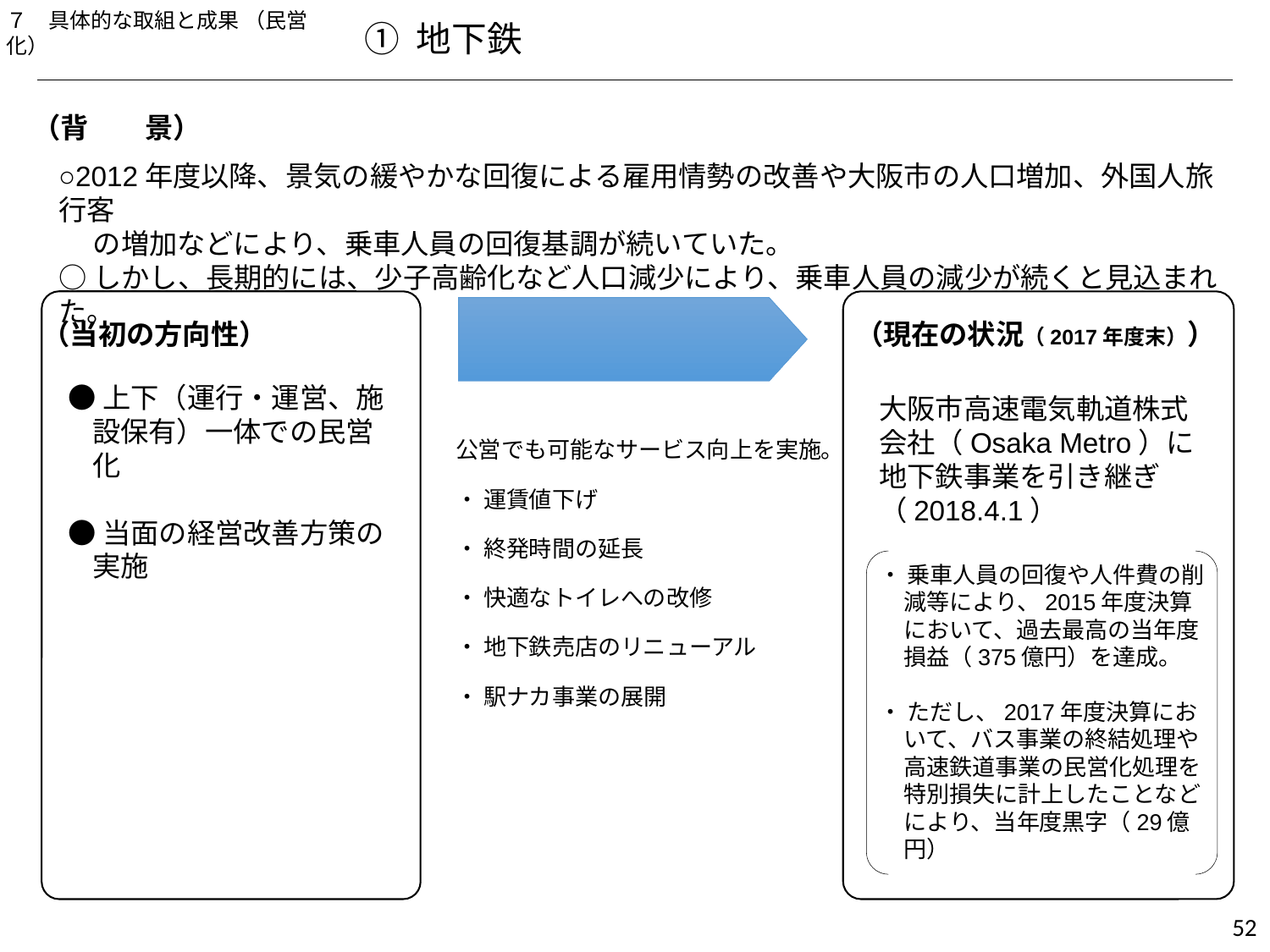

７　具体的な取組と成果 （民営化）
① 地下鉄
（背　　景）
○2012年度以降、景気の緩やかな回復による雇用情勢の改善や大阪市の人口増加、外国人旅行客
　 の増加などにより、乗車人員の回復基調が続いていた。
○しかし、長期的には、少子高齢化など人口減少により、乗車人員の減少が続くと見込まれた。

（現在の状況（2017年度末））
（当初の方向性）
●上下（運行・運営、施設保有）一体での民営化

●当面の経営改善方策の実施
大阪市高速電気軌道株式会社（Osaka Metro）に地下鉄事業を引き継ぎ（2018.4.1）

・ 乗車人員の回復や人件費の削減等により、2015年度決算において、過去最高の当年度損益（375億円）を達成。

・ ただし、2017年度決算において、バス事業の終結処理や高速鉄道事業の民営化処理を特別損失に計上したことなどにより、当年度黒字（29億円）
公営でも可能なサービス向上を実施。

・ 運賃値下げ

・ 終発時間の延長

・ 快適なトイレへの改修

・ 地下鉄売店のリニューアル

・ 駅ナカ事業の展開

52